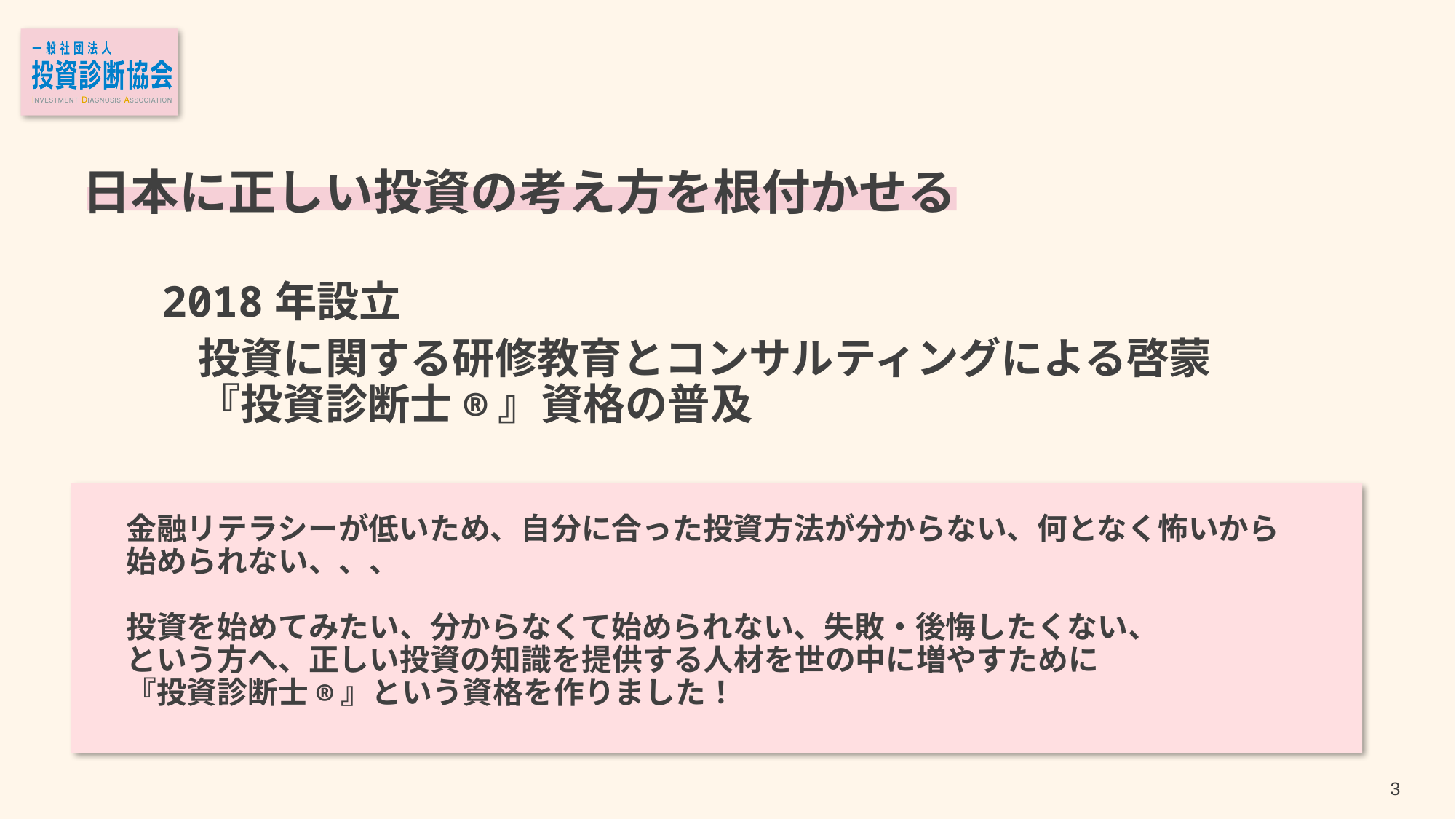

日本に正しい投資の考え方を根付かせる

2018年設立
投資に関する研修教育とコンサルティングによる啓蒙
『投資診断士®』資格の普及

金融リテラシーが低いため、自分に合った投資方法が分からない、何となく怖いから始められない、、、

投資を始めてみたい、分からなくて始められない、失敗・後悔したくない、
という方へ、正しい投資の知識を提供する人材を世の中に増やすために
『投資診断士®』という資格を作りました！
3